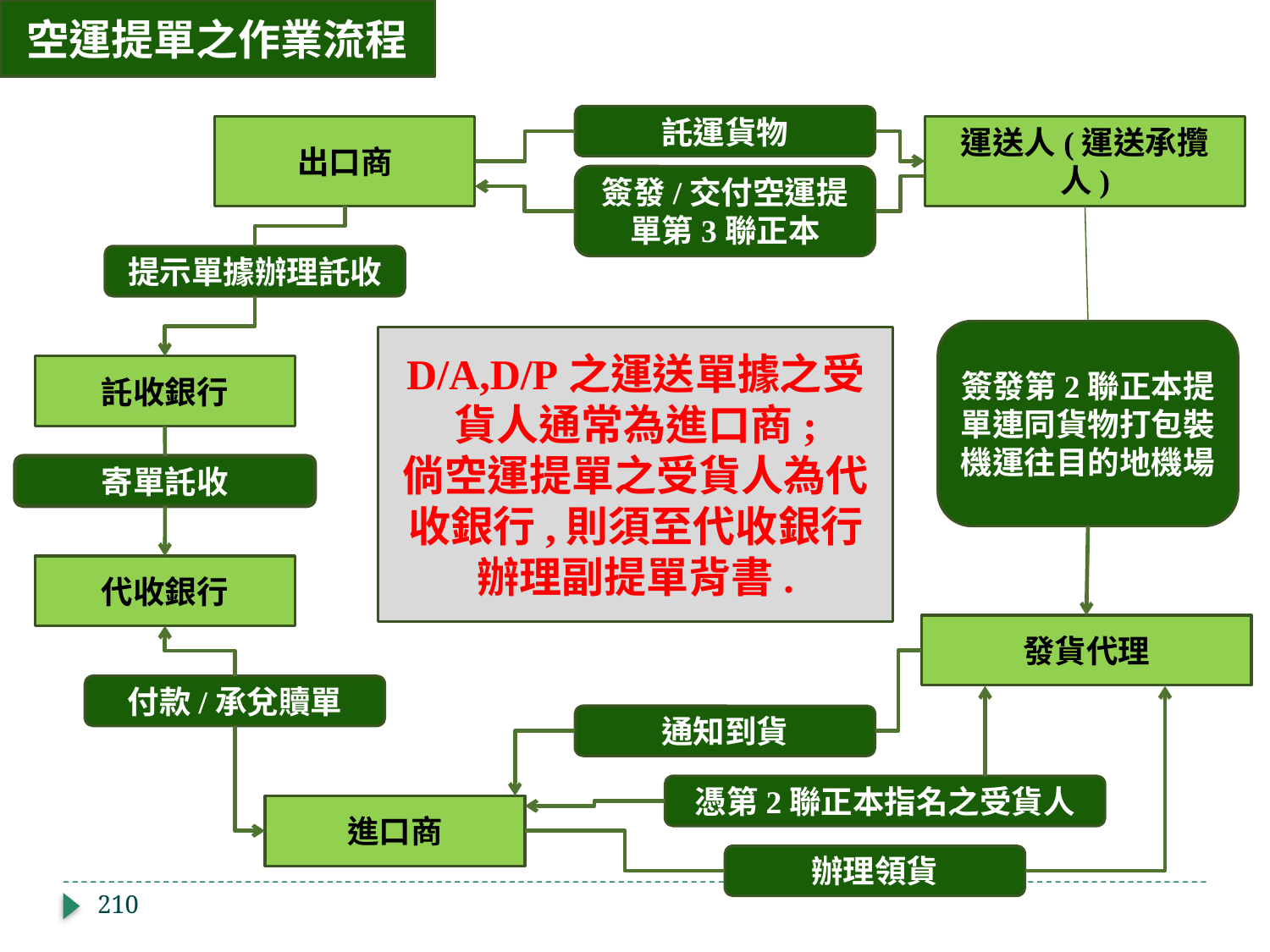

空運提單之作業流程
託運貨物
出口商
運送人(運送承攬人)
簽發/交付空運提單第3聯正本
提示單據辦理託收
簽發第2聯正本提單連同貨物打包裝機運往目的地機場
D/A,D/P之運送單據之受貨人通常為進口商;
倘空運提單之受貨人為代收銀行,則須至代收銀行辦理副提單背書.
託收銀行
寄單託收
代收銀行
發貨代理
付款/承兌贖單
通知到貨
憑第2聯正本指名之受貨人
進口商
辦理領貨
210